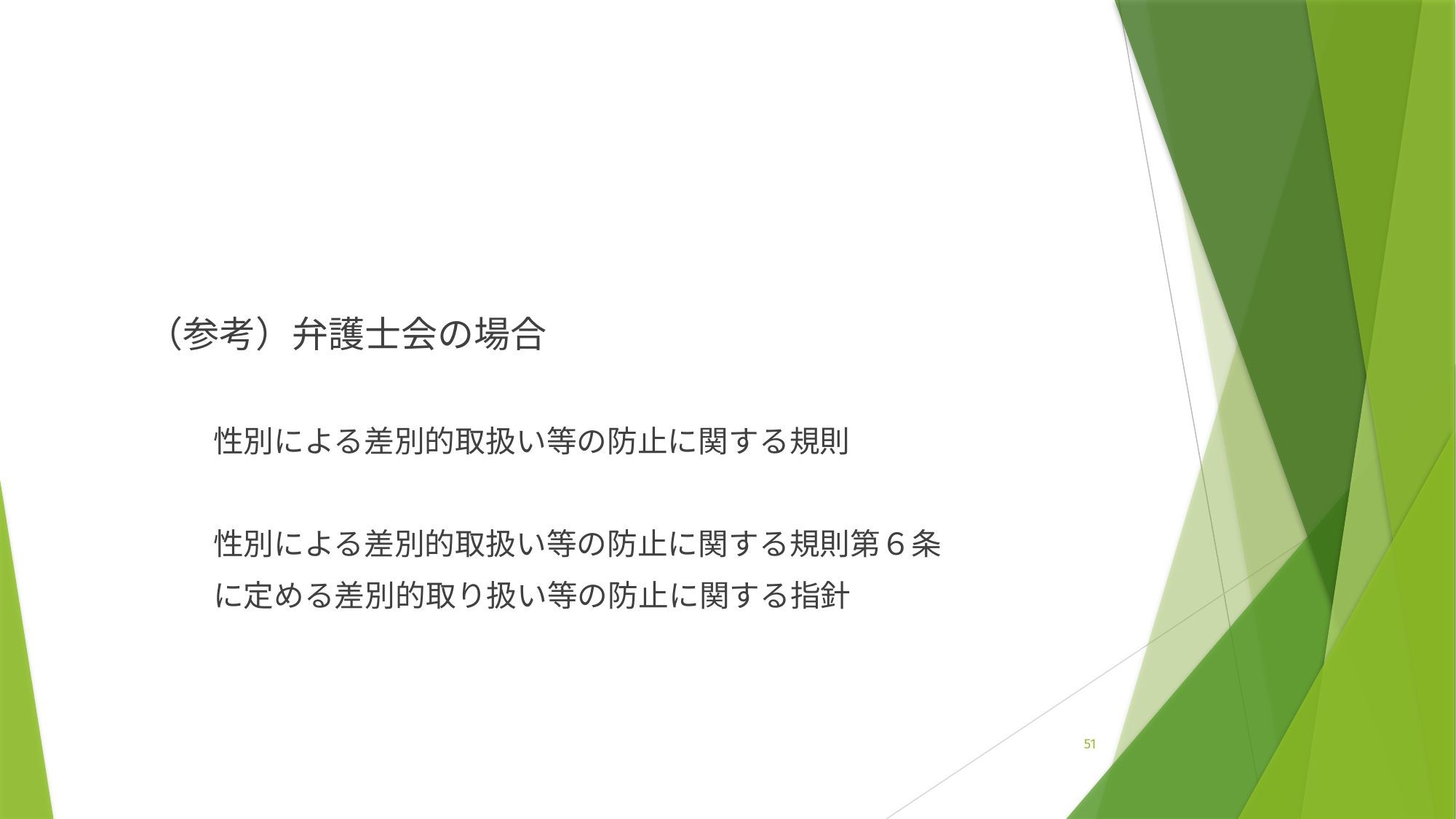

#

　　（参考）弁護士会の場合

　　　　性別による差別的取扱い等の防止に関する規則

　　　　性別による差別的取扱い等の防止に関する規則第６条
　　　　に定める差別的取り扱い等の防止に関する指針
51